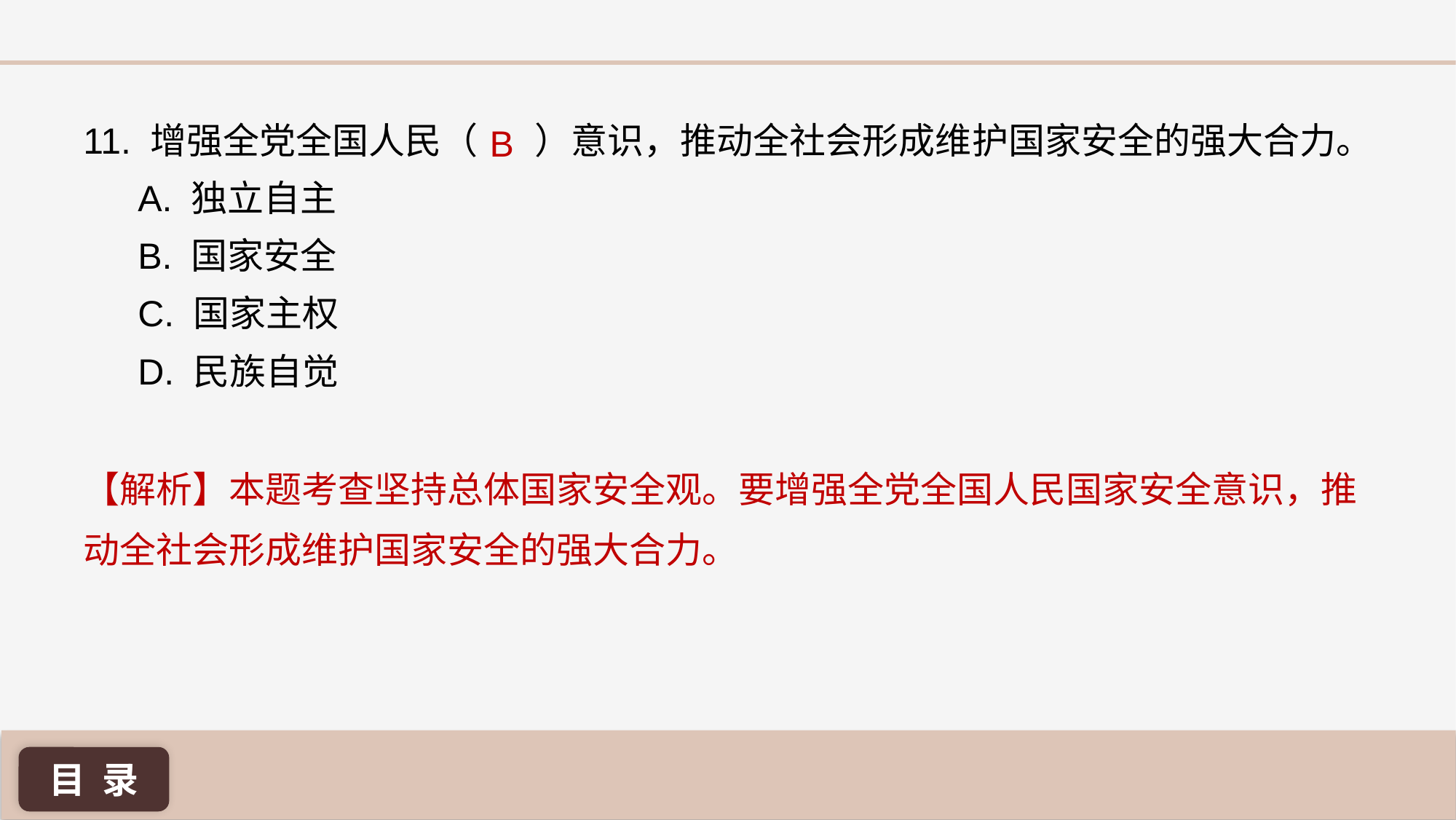

11. 增强全党全国人民（       ）意识，推动全社会形成维护国家安全的强大合力。
A. 独立自主
B. 国家安全
C. 国家主权
D. 民族自觉
B
【解析】本题考查坚持总体国家安全观。要增强全党全国人民国家安全意识，推动全社会形成维护国家安全的强大合力。